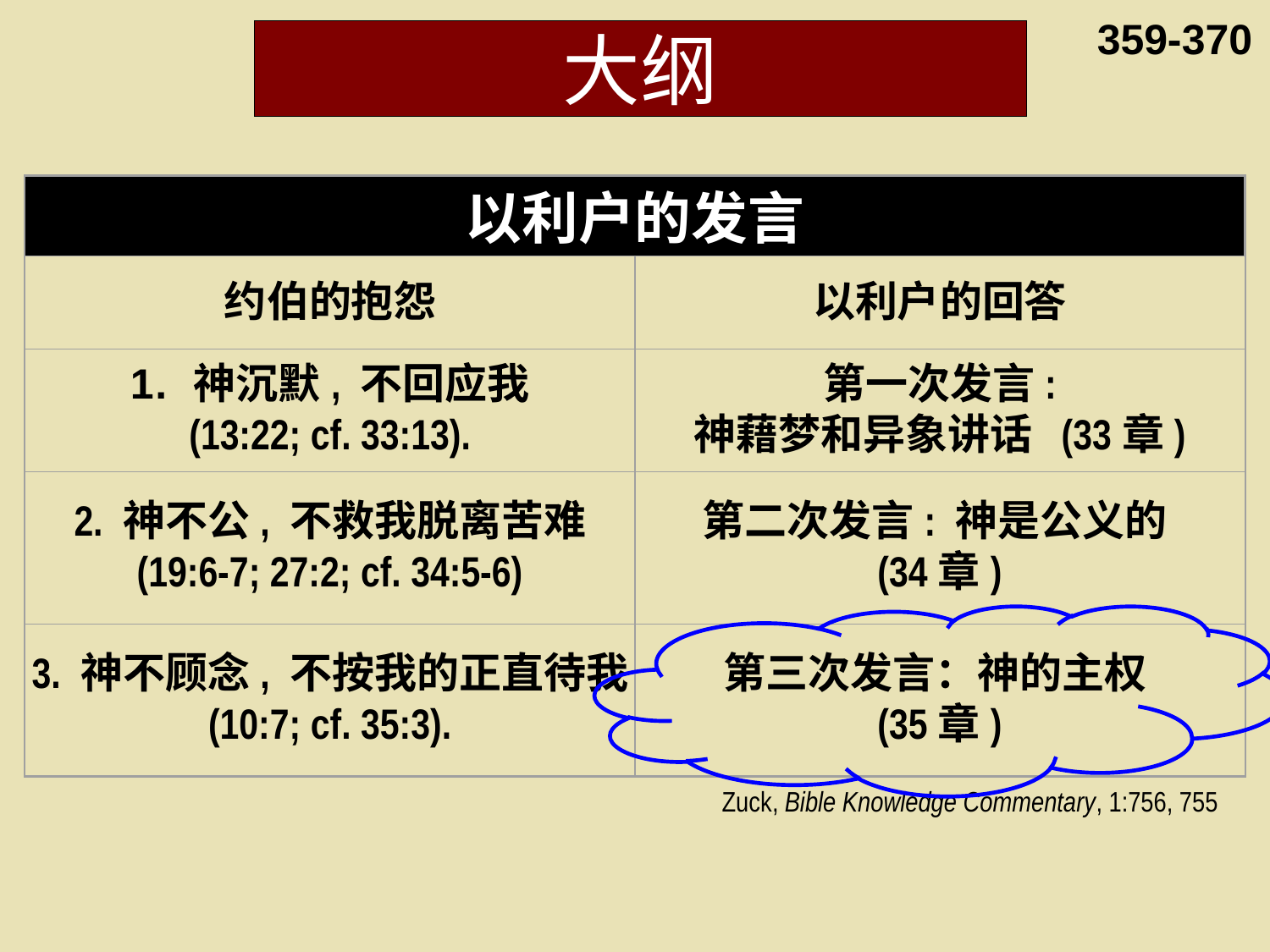

359-370
# 大纲

以利户的发言
约伯的抱怨

以利户的回答

神沉默, 不回应我
(13:22; cf. 33:13).

第一次发言:
神藉梦和异象讲话  (33章)

2. 神不公, 不救我脱离苦难
(19:6-7; 27:2; cf. 34:5-6)

第二次发言: 神是公义的
(34章)

3. 神不顾念, 不按我的正直待我
(10:7; cf. 35:3).

第三次发言：神的主权
(35章)

Zuck, Bible Knowledge Commentary, 1:756, 755